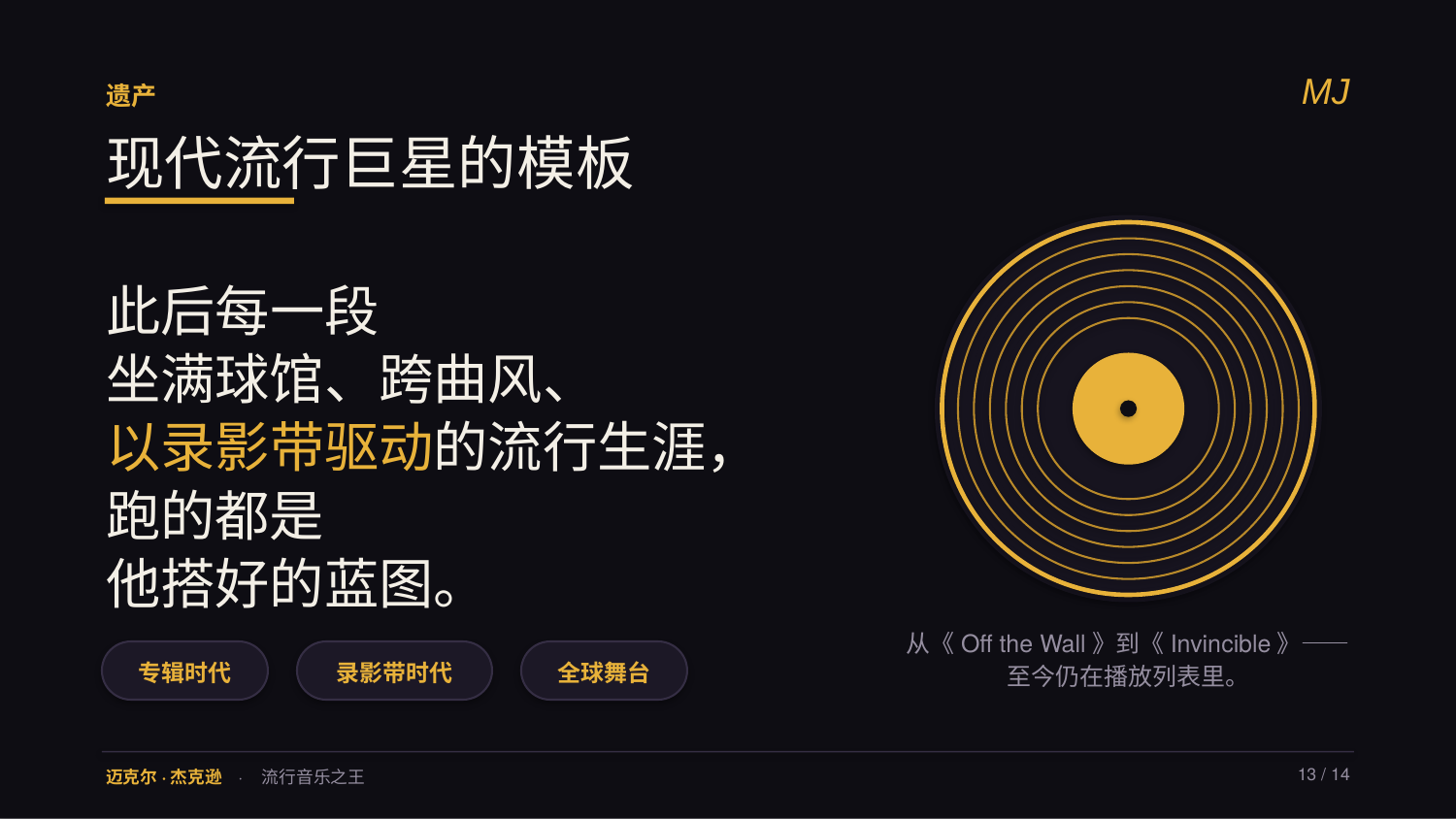

MJ
遗产
现代流行巨星的模板

此后每一段
坐满球馆、跨曲风、
以录影带驱动的流行生涯，
跑的都是
他搭好的蓝图。

从《Off the Wall》到《Invincible》—— 至今仍在播放列表里。

专辑时代

录影带时代

全球舞台

迈克尔·杰克逊   ·   流行音乐之王
13 / 14